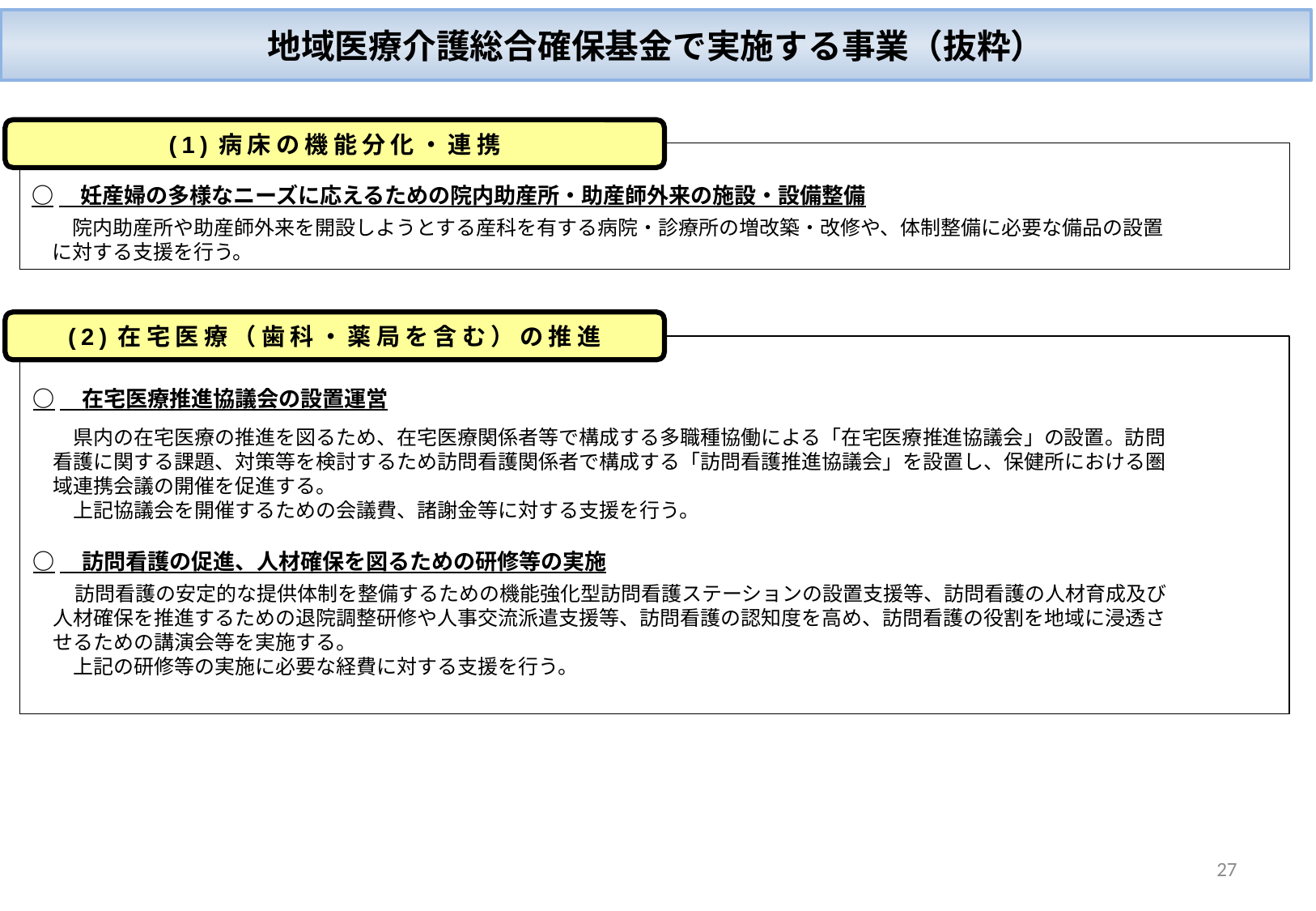

地域医療介護総合確保基金で実施する事業（抜粋）
(1)病床の機能分化・連携

○　妊産婦の多様なニーズに応えるための院内助産所・助産師外来の施設・設備整備

　　院内助産所や助産師外来を開設しようとする産科を有する病院・診療所の増改築・改修や、体制整備に必要な備品の設置
　に対する支援を行う。
(2)在宅医療（歯科・薬局を含む）の推進

○　在宅医療推進協議会の設置運営

　　県内の在宅医療の推進を図るため、在宅医療関係者等で構成する多職種協働による「在宅医療推進協議会」の設置。訪問
　看護に関する課題、対策等を検討するため訪問看護関係者で構成する「訪問看護推進協議会」を設置し、保健所における圏
　域連携会議の開催を促進する。
　　上記協議会を開催するための会議費、諸謝金等に対する支援を行う。

○　訪問看護の促進、人材確保を図るための研修等の実施

　　 訪問看護の安定的な提供体制を整備するための機能強化型訪問看護ステーションの設置支援等、訪問看護の人材育成及び
　人材確保を推進するための退院調整研修や人事交流派遣支援等、訪問看護の認知度を高め、訪問看護の役割を地域に浸透さ
　せるための講演会等を実施する。
　　上記の研修等の実施に必要な経費に対する支援を行う。
27